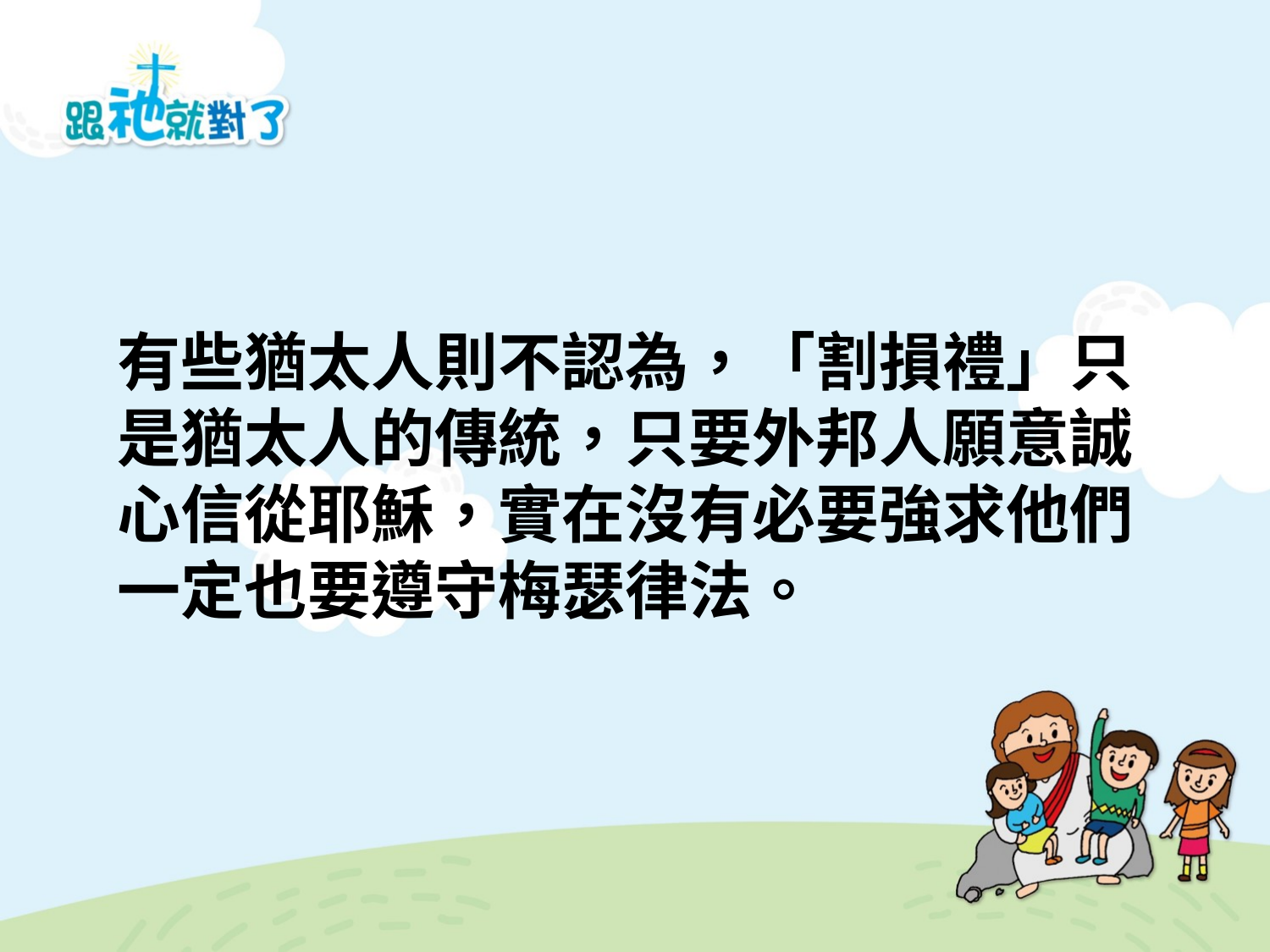

有些猶太人則不認為，「割損禮」只是猶太人的傳統，只要外邦人願意誠心信從耶穌，實在沒有必要強求他們一定也要遵守梅瑟律法。